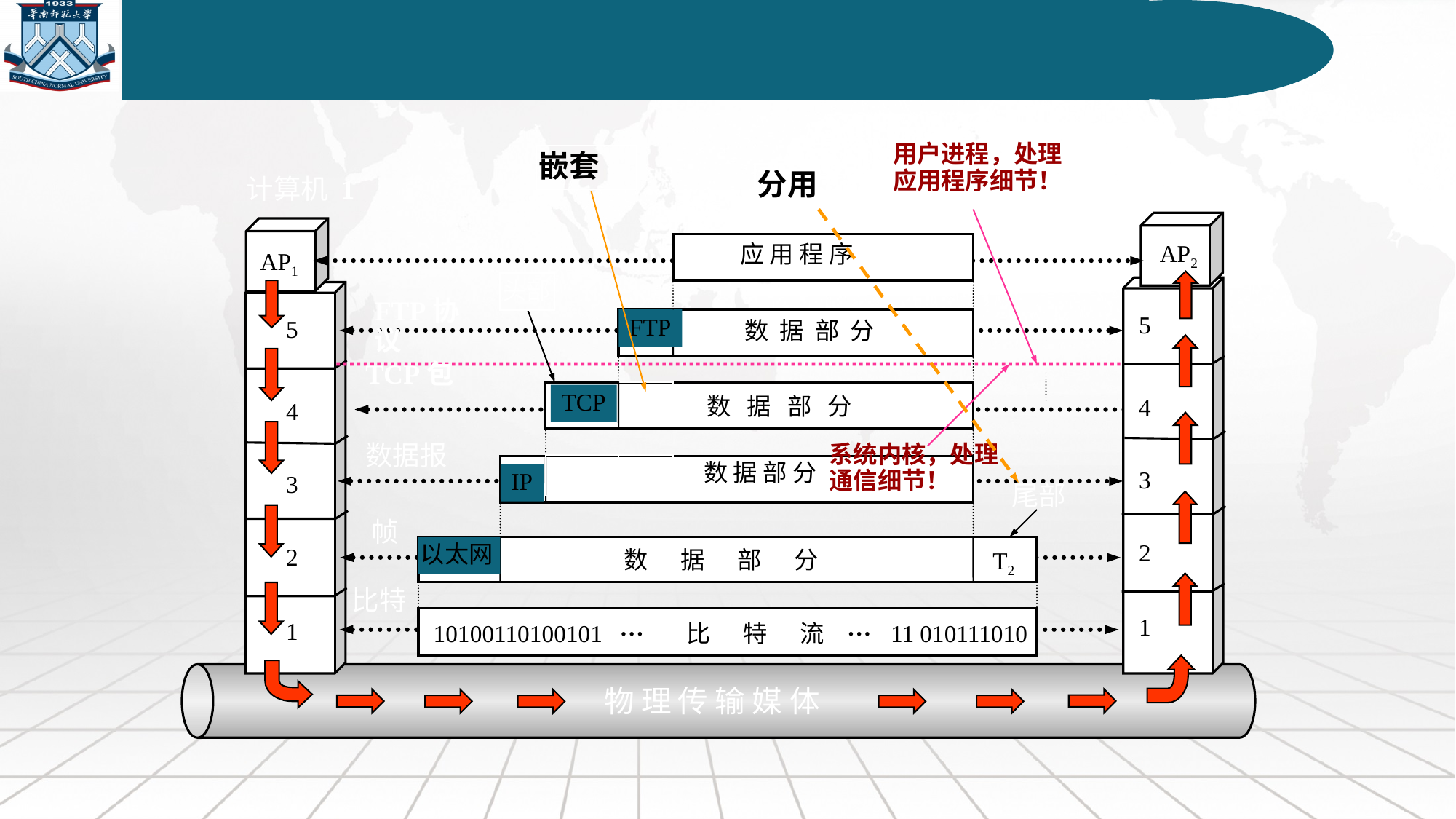

用户进程，处理应用程序细节！

系统内核，处理通信细节！
尾部
嵌套

分用

计算机 2
计算机 1

AP2

应 用 程 序
AP1

头部

FTP协议
5
FTP

TCP

IP

以太网

5
数  据  部  分

TCP包

FTP
数   据   部   分
4
4

数据报
数 据 部 分
TCP
FTP

3
3

帧
2

2
T2
数      据      部      分

比特

1
…
…
1
10100110100101             比      特      流           11 010111010

物 理 传 输 媒 体